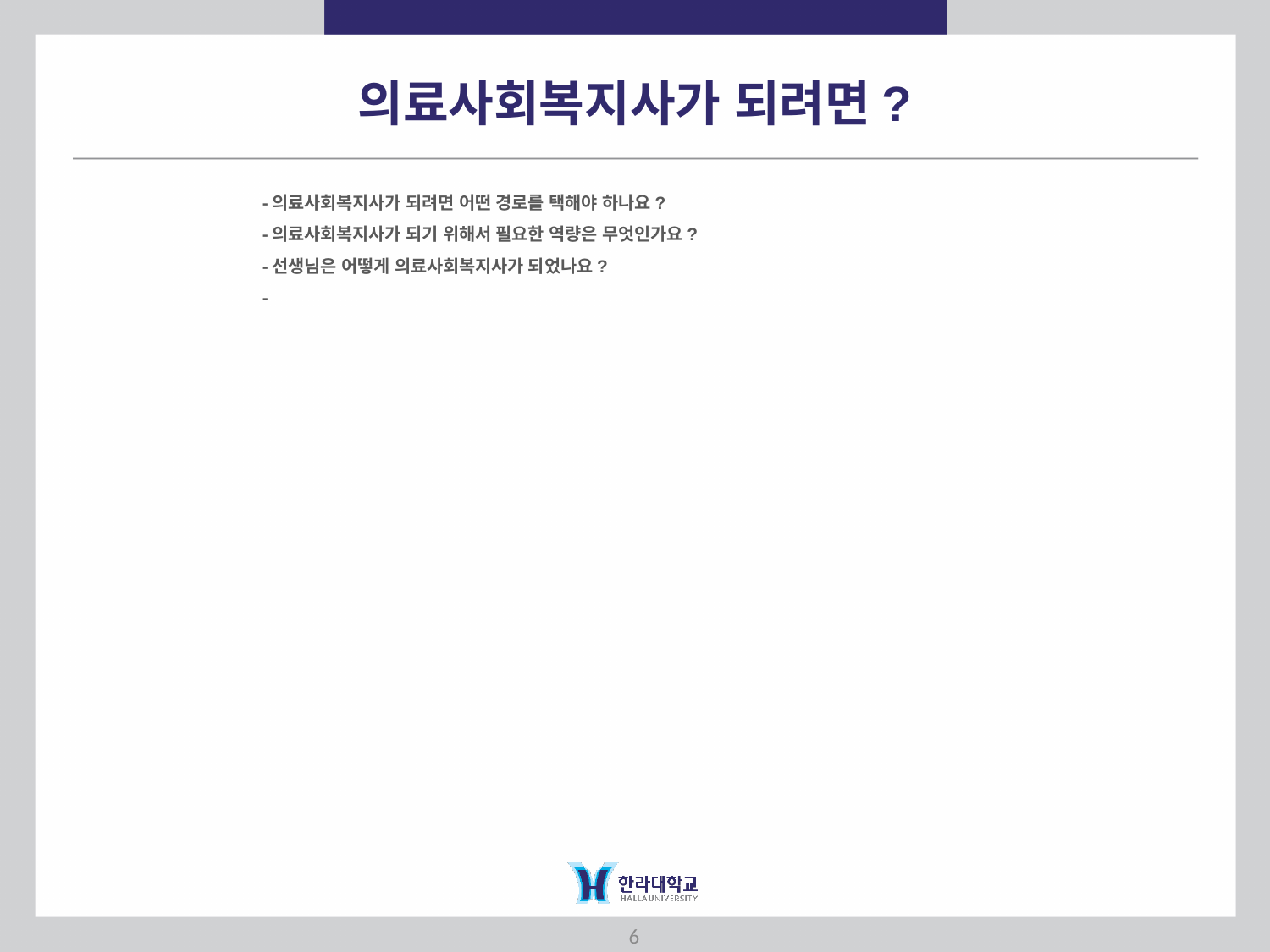

의료사회복지사가 되려면?
-의료사회복지사가 되려면 어떤 경로를 택해야 하나요?
-의료사회복지사가 되기 위해서 필요한 역량은 무엇인가요?
-선생님은 어떻게 의료사회복지사가 되었나요?
-
6